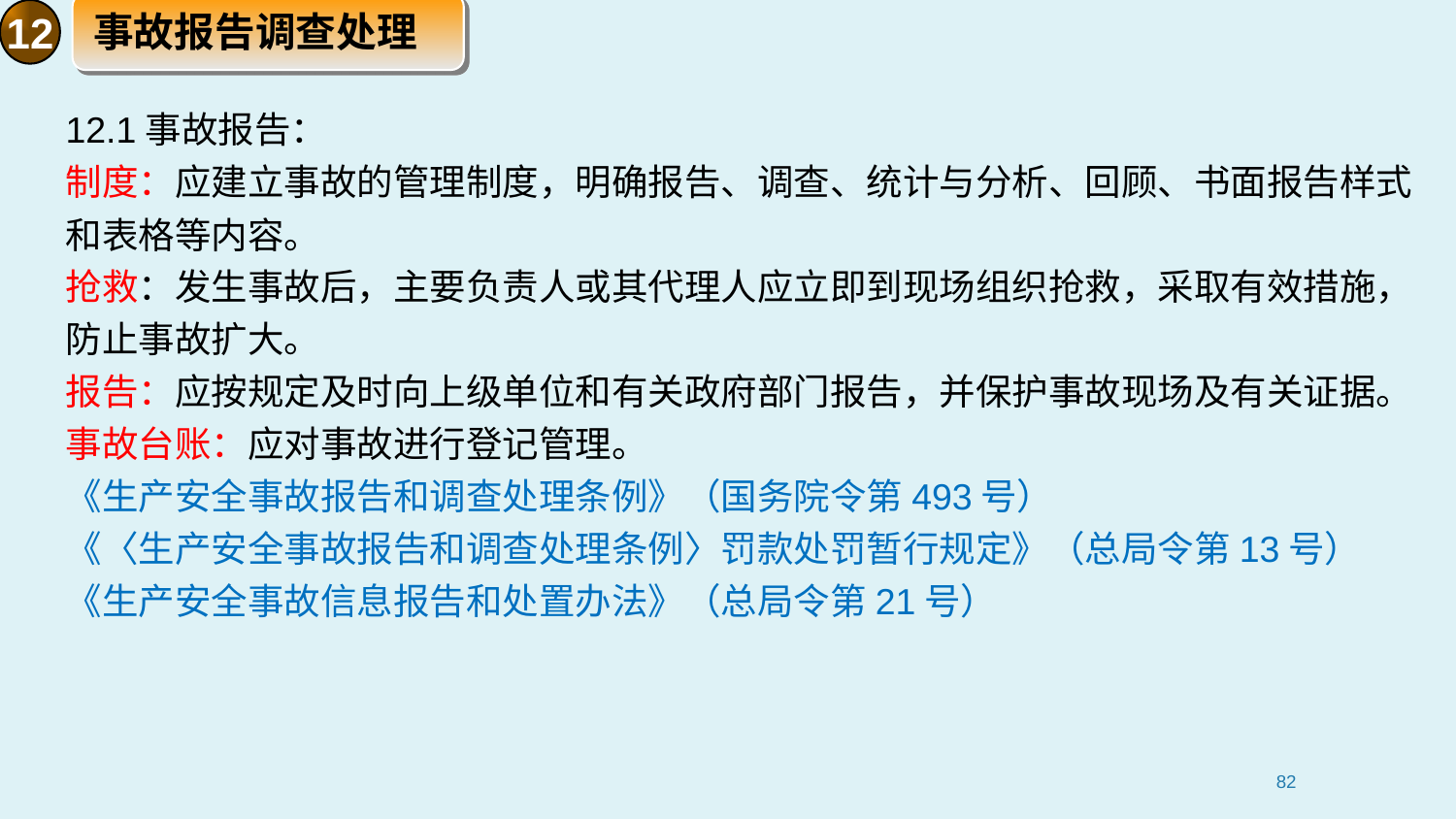

12
事故报告调查处理
12.1事故报告：
制度：应建立事故的管理制度，明确报告、调查、统计与分析、回顾、书面报告样式和表格等内容。
抢救：发生事故后，主要负责人或其代理人应立即到现场组织抢救，采取有效措施，防止事故扩大。
报告：应按规定及时向上级单位和有关政府部门报告，并保护事故现场及有关证据。
事故台账：应对事故进行登记管理。
《生产安全事故报告和调查处理条例》（国务院令第493号）
《〈生产安全事故报告和调查处理条例〉罚款处罚暂行规定》（总局令第13号）
《生产安全事故信息报告和处置办法》（总局令第21号）

                                     82